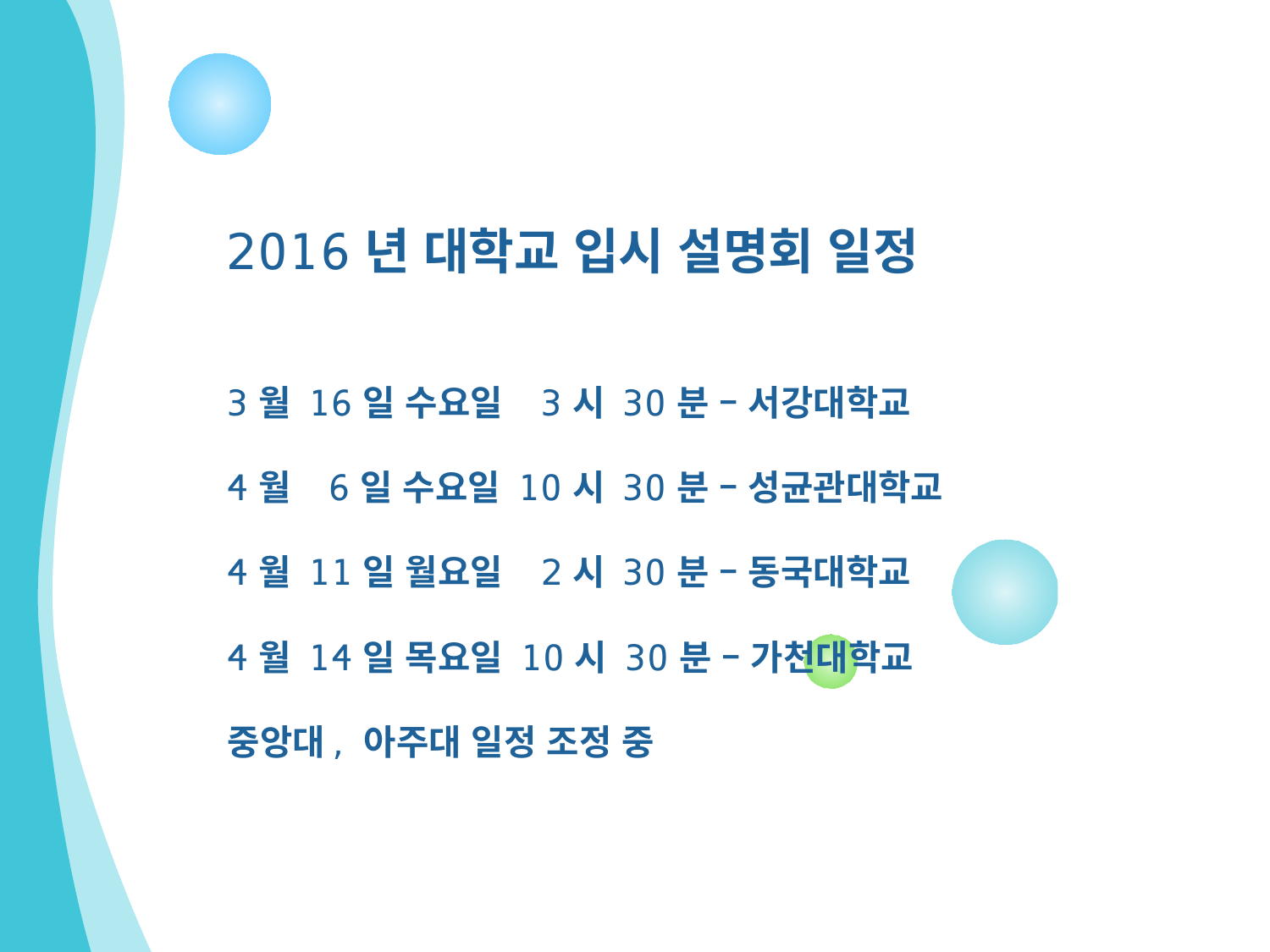

# 2016년 대학교 입시 설명회 일정 3월 16일 수요일   3시 30분 – 서강대학교 4월   6일 수요일 10시 30분 – 성균관대학교 4월 11일 월요일   2시 30분 – 동국대학교 4월 14일 목요일 10시 30분 – 가천대학교 중앙대, 아주대 일정 조정 중